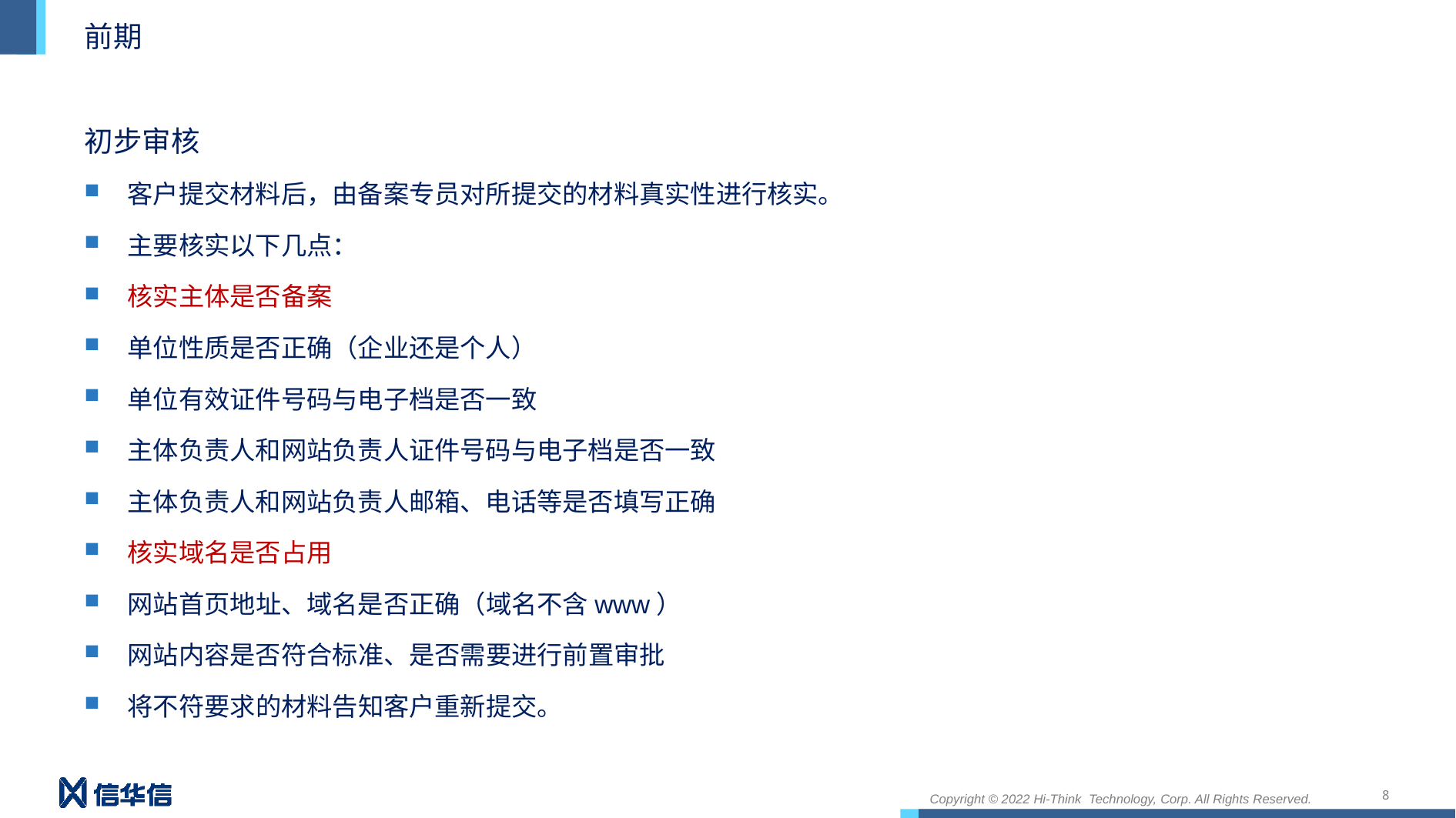

# 前期
初步审核
客户提交材料后，由备案专员对所提交的材料真实性进行核实。
主要核实以下几点：
核实主体是否备案
单位性质是否正确（企业还是个人）
单位有效证件号码与电子档是否一致
主体负责人和网站负责人证件号码与电子档是否一致
主体负责人和网站负责人邮箱、电话等是否填写正确
核实域名是否占用
网站首页地址、域名是否正确（域名不含www）
网站内容是否符合标准、是否需要进行前置审批
将不符要求的材料告知客户重新提交。

8